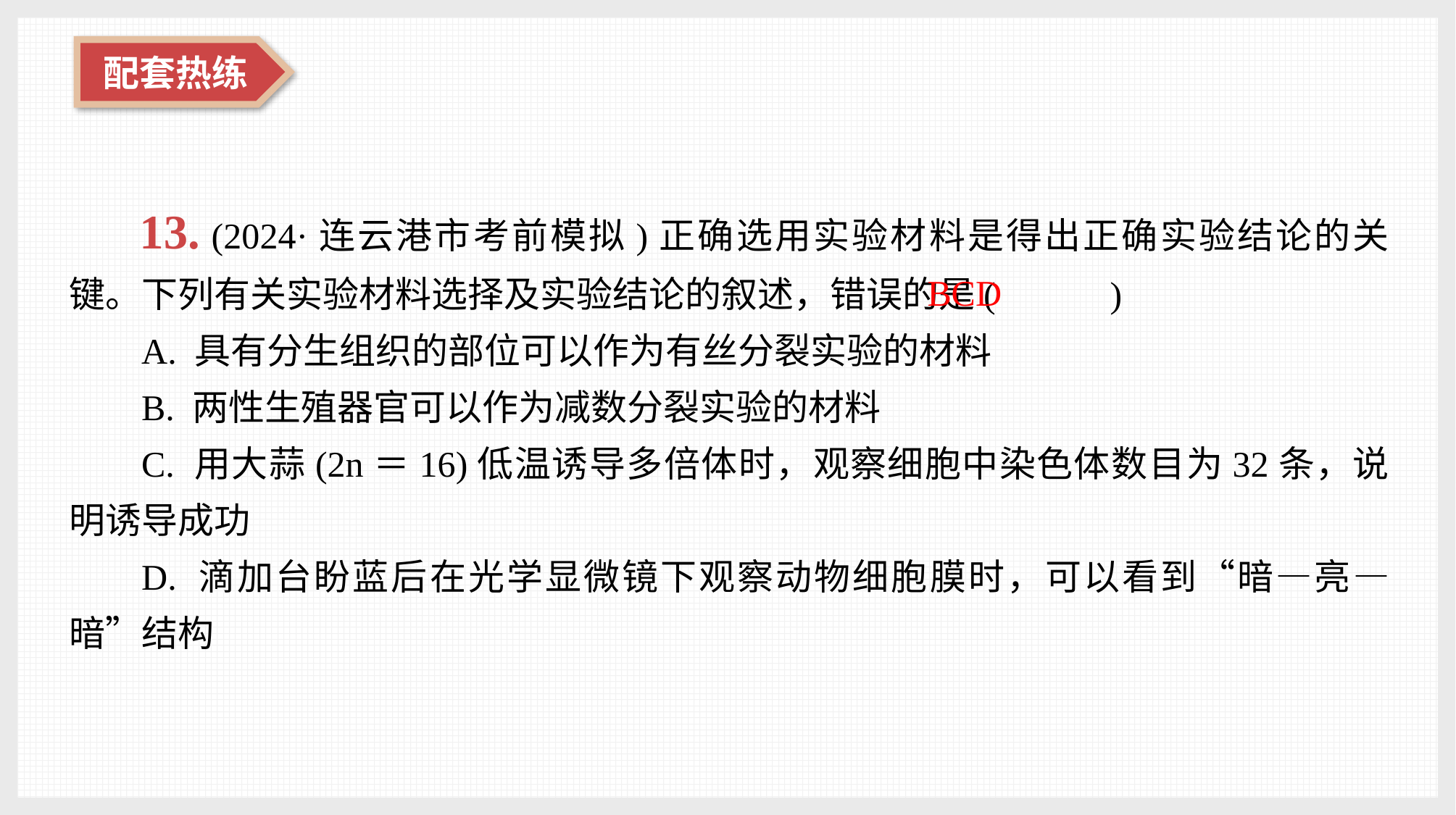

13. (2024·连云港市考前模拟)正确选用实验材料是得出正确实验结论的关键。下列有关实验材料选择及实验结论的叙述，错误的是(　   　)
A. 具有分生组织的部位可以作为有丝分裂实验的材料
B. 两性生殖器官可以作为减数分裂实验的材料
C. 用大蒜(2n＝16)低温诱导多倍体时，观察细胞中染色体数目为32条，说明诱导成功
D. 滴加台盼蓝后在光学显微镜下观察动物细胞膜时，可以看到“暗—亮—暗”结构
BCD